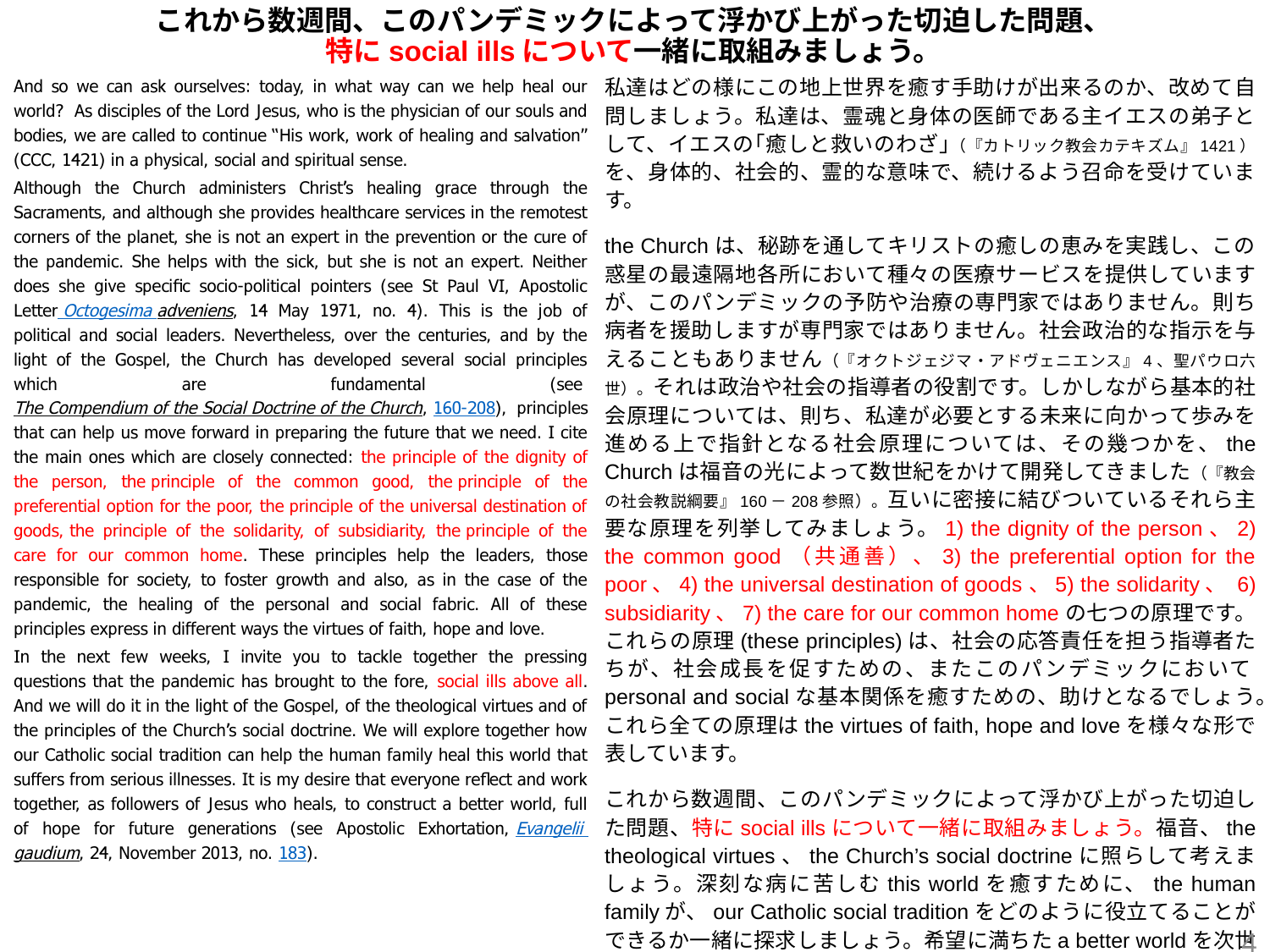

# これから数週間、このパンデミックによって浮かび上がった切迫した問題、 特にsocial illsについて一緒に取組みましょう。
And so we can ask ourselves: today, in what way can we help heal our world?  As disciples of the Lord Jesus, who is the physician of our souls and bodies, we are called to continue “His work, work of healing and salvation” (CCC, 1421) in a physical, social and spiritual sense.
Although the Church administers Christ’s healing grace through the Sacraments, and although she provides healthcare services in the remotest corners of the planet, she is not an expert in the prevention or the cure of the pandemic. She helps with the sick, but she is not an expert. Neither does she give specific socio-political pointers (see St Paul VI, Apostolic Letter Octogesima adveniens, 14 May 1971, no. 4). This is the job of political and social leaders. Nevertheless, over the centuries, and by the light of the Gospel, the Church has developed several social principles which are fundamental (see The Compendium of the Social Doctrine of the Church, 160-208), principles that can help us move forward in preparing the future that we need. I cite the main ones which are closely connected: the principle of the dignity of the person, the principle of the common good, the principle of the preferential option for the poor, the principle of the universal destination of goods, the principle of the solidarity, of subsidiarity, the principle of the care for our common home. These principles help the leaders, those responsible for society, to foster growth and also, as in the case of the pandemic, the healing of the personal and social fabric. All of these principles express in different ways the virtues of faith, hope and love.
In the next few weeks, I invite you to tackle together the pressing questions that the pandemic has brought to the fore, social ills above all. And we will do it in the light of the Gospel, of the theological virtues and of the principles of the Church’s social doctrine. We will explore together how our Catholic social tradition can help the human family heal this world that suffers from serious illnesses. It is my desire that everyone reflect and work together, as followers of Jesus who heals, to construct a better world, full of hope for future generations (see Apostolic Exhortation, Evangelii gaudium, 24, November 2013, no. 183).
私達はどの様にこの地上世界を癒す手助けが出来るのか、改めて自問しましょう。私達は、霊魂と身体の医師である主イエスの弟子として、イエスの｢癒しと救いのわざ｣（『カトリック教会カテキズム』1421）を、身体的、社会的、霊的な意味で、続けるよう召命を受けています。
the Churchは、秘跡を通してキリストの癒しの恵みを実践し、この惑星の最遠隔地各所において種々の医療サービスを提供していますが、このパンデミックの予防や治療の専門家ではありません。則ち病者を援助しますが専門家ではありません。社会政治的な指示を与えることもありません（『オクトジェジマ・アドヴェニエンス』4、聖パウロ六世）。それは政治や社会の指導者の役割です。しかしながら基本的社会原理については、則ち、私達が必要とする未来に向かって歩みを進める上で指針となる社会原理については、その幾つかを、the Churchは福音の光によって数世紀をかけて開発してきました（『教会の社会教説綱要』160－208参照）。互いに密接に結びついているそれら主要な原理を列挙してみましょう。1) the dignity of the person、2) the common good（共通善）、3) the preferential option for the poor、4) the universal destination of goods、5) the solidarity、 6) subsidiarity、7) the care for our common homeの七つの原理です。これらの原理(these principles)は、社会の応答責任を担う指導者たちが、社会成長を促すための、またこのパンデミックにおいてpersonal and socialな基本関係を癒すための、助けとなるでしょう。これら全ての原理はthe virtues of faith, hope and loveを様々な形で表しています。
これから数週間、このパンデミックによって浮かび上がった切迫した問題、特にsocial illsについて一緒に取組みましょう。福音、the theological virtues、the Church’s social doctrineに照らして考えましょう。深刻な病に苦しむthis worldを癒すために、the human familyが、our Catholic social traditionをどのように役立てることができるか一緒に探求しましょう。希望に満ちたa better worldを次世代に向けて築くために、全ての人が、癒し手であるイエスに続く者として、ともに考え行動するよう願ってやみません（E.G. 183）。
4